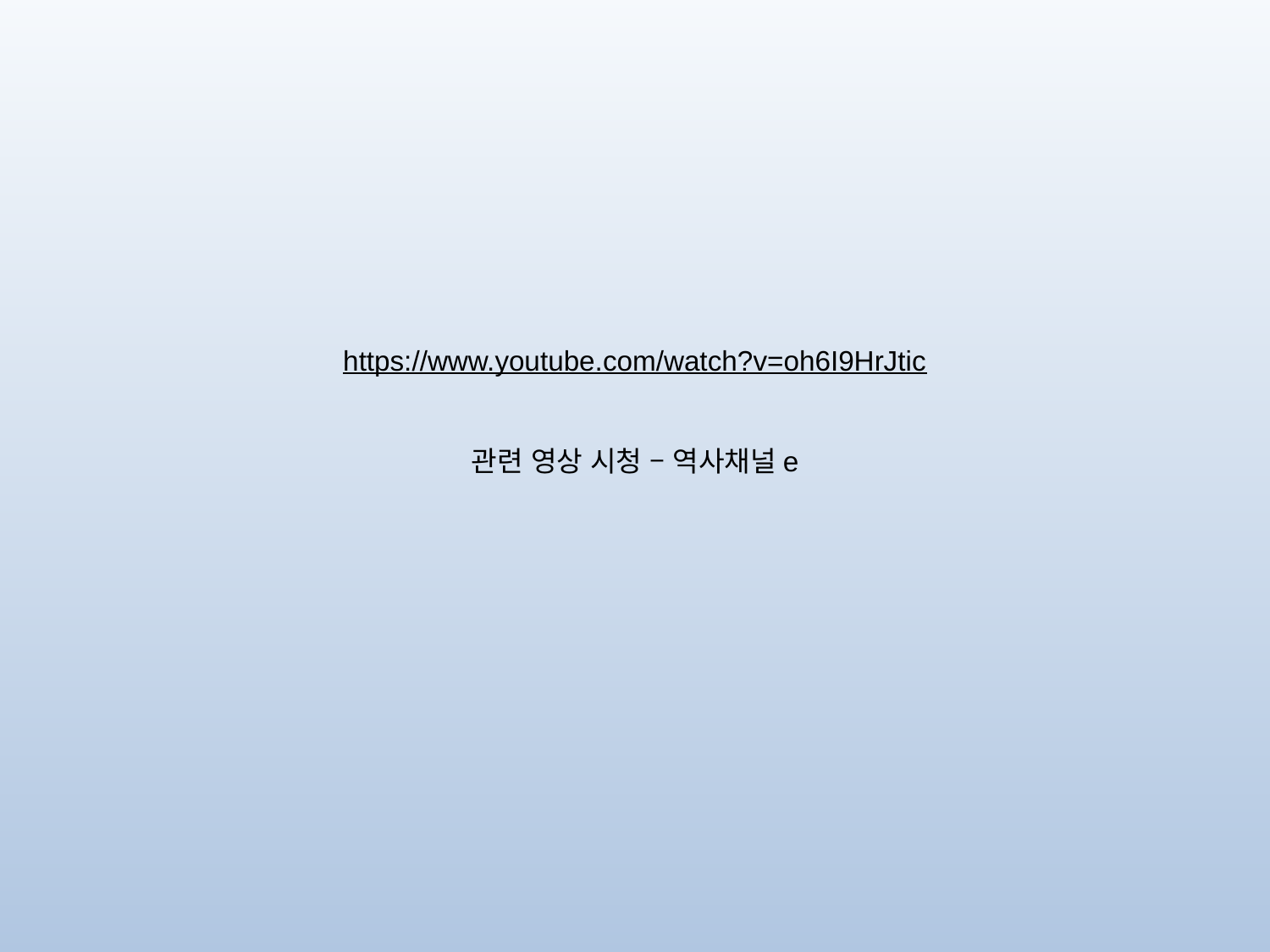

# https://www.youtube.com/watch?v=oh6I9HrJtic 관련 영상 시청 – 역사채널e